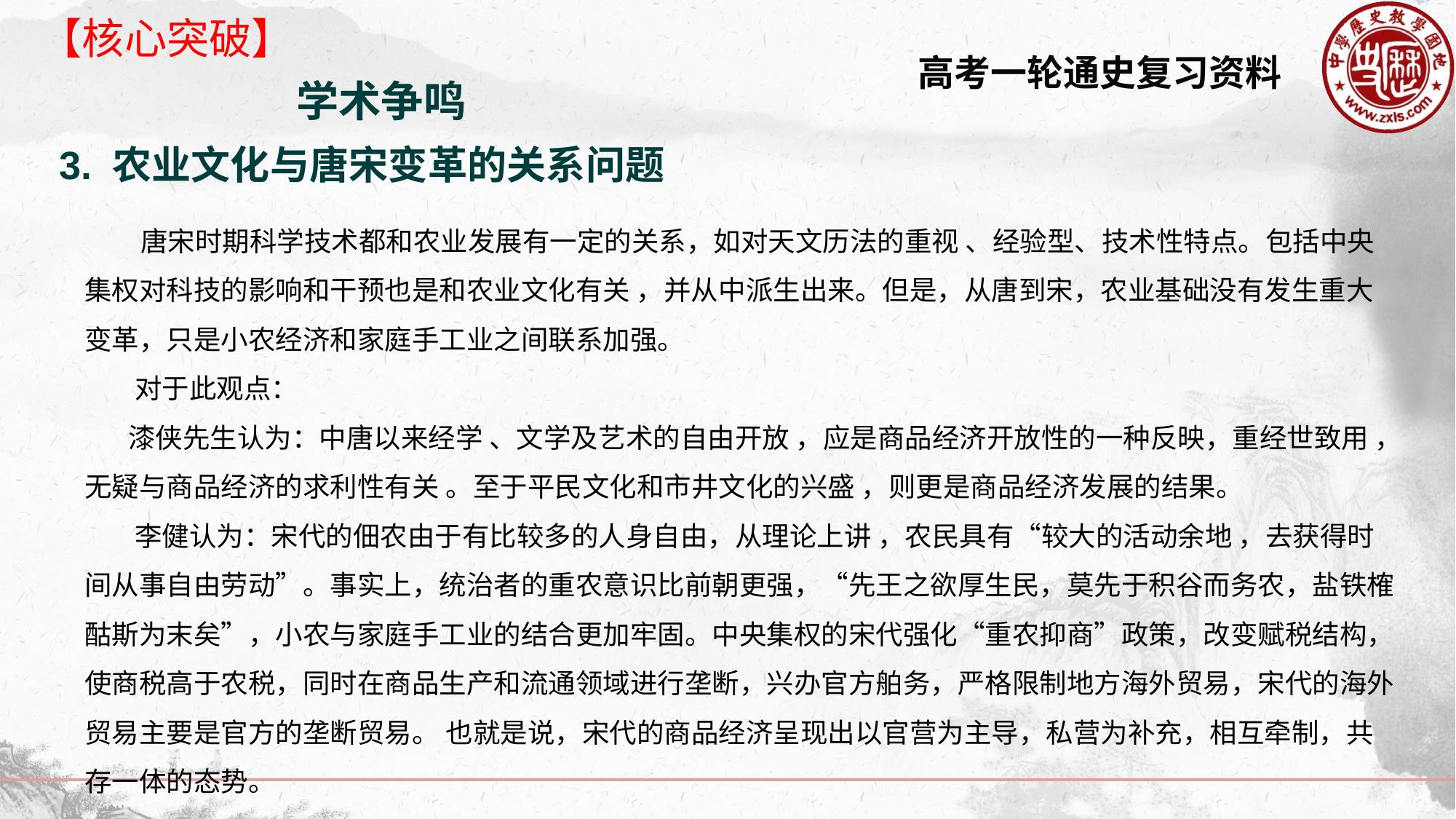

【核心突破】
学术争鸣
3. 农业文化与唐宋变革的关系问题
        唐宋时期科学技术都和农业发展有一定的关系，如对天文历法的重视 、经验型、技术性特点。包括中央集权对科技的影响和干预也是和农业文化有关 ，并从中派生出来。但是，从唐到宋，农业基础没有发生重大变革，只是小农经济和家庭手工业之间联系加强。
       对于此观点：
      漆侠先生认为：中唐以来经学 、文学及艺术的自由开放 ，应是商品经济开放性的一种反映，重经世致用 ，无疑与商品经济的求利性有关 。至于平民文化和市井文化的兴盛 ，则更是商品经济发展的结果。
       李健认为：宋代的佃农由于有比较多的人身自由，从理论上讲 ，农民具有“较大的活动余地 ，去获得时间从事自由劳动”。事实上，统治者的重农意识比前朝更强，“先王之欲厚生民，莫先于积谷而务农，盐铁榷酤斯为末矣”，小农与家庭手工业的结合更加牢固。中央集权的宋代强化“重农抑商”政策，改变赋税结构，使商税高于农税，同时在商品生产和流通领域进行垄断，兴办官方舶务，严格限制地方海外贸易，宋代的海外贸易主要是官方的垄断贸易。 也就是说，宋代的商品经济呈现出以官营为主导，私营为补充，相互牵制，共存一体的态势。